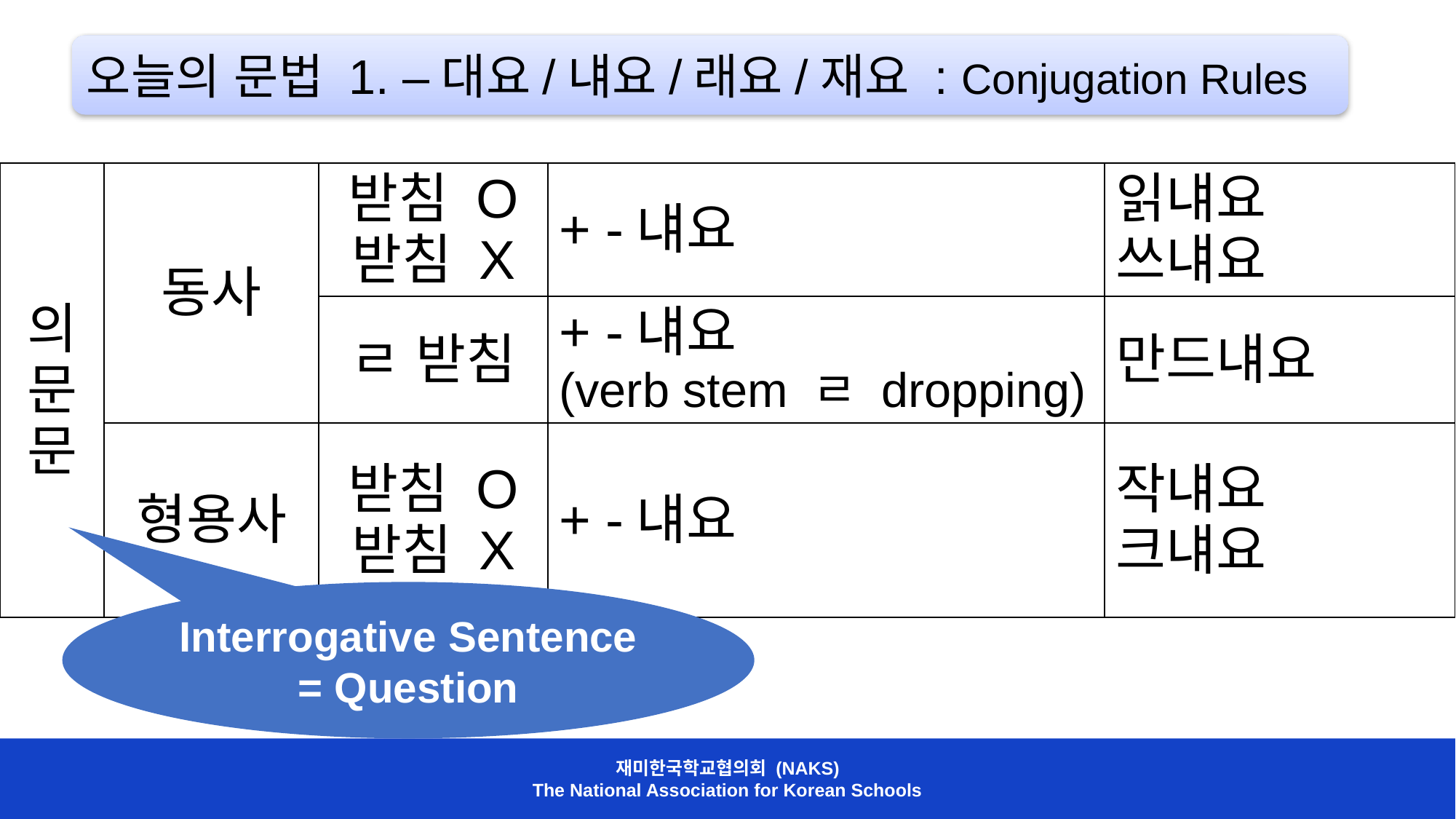

오늘의 문법 1. –대요/냬요/래요/재요 : Conjugation Rules
| 의문문 | 동사 | 받침 O 받침 X | + -냬요 | 읽냬요 쓰냬요 |
| --- | --- | --- | --- | --- |
|  |  | ㄹ 받침 | + -냬요 (verb stem ㄹ dropping) | 만드냬요 |
|  | 형용사 | 받침 O 받침 X | + -냬요 | 작냬요 크냬요 |
Interrogative Sentence = Question
재미한국학교협의회 (NAKS)
The National Association for Korean Schools